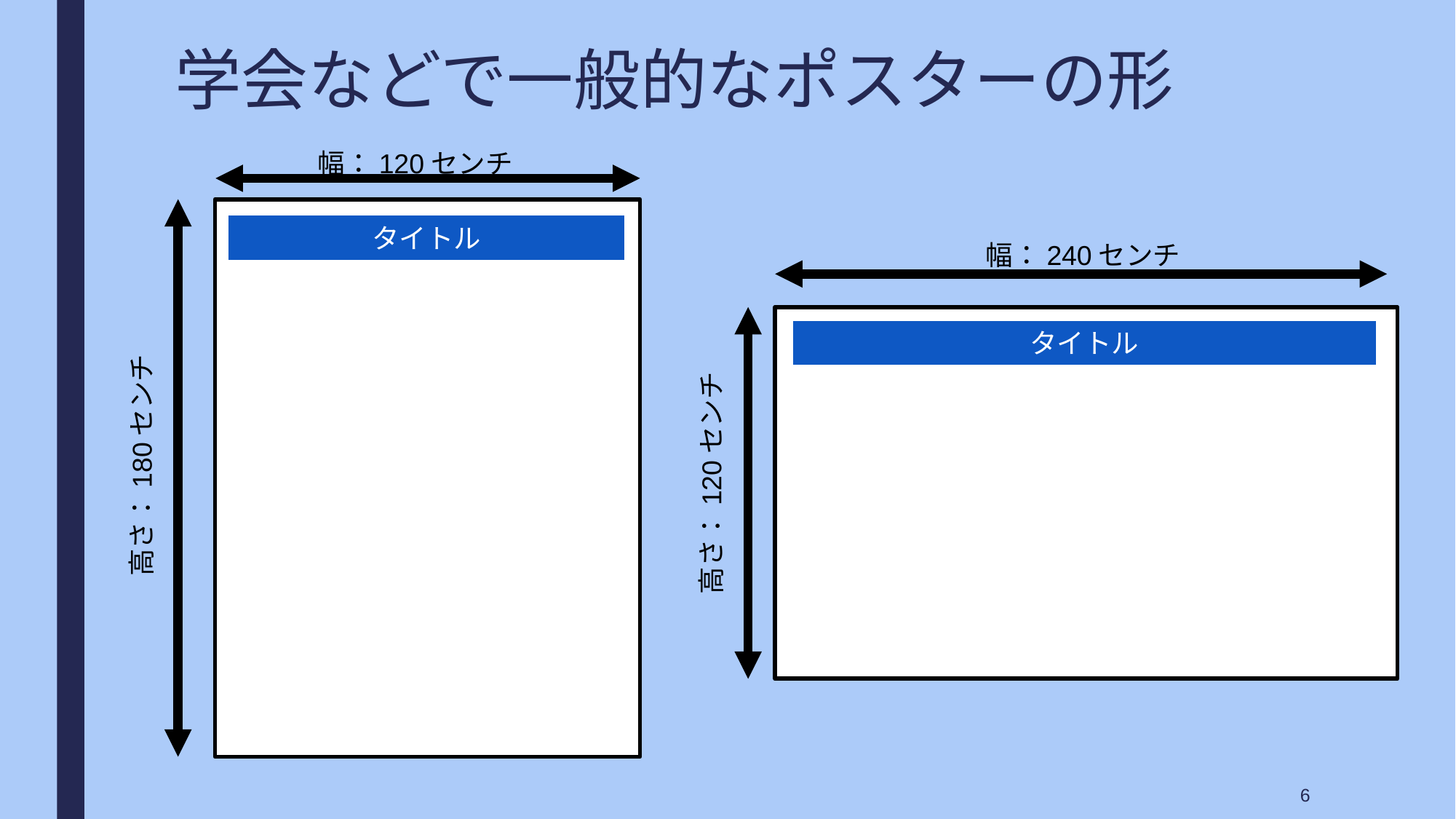

# 学会などで一般的なポスターの形
幅：120センチ

タイトル
高さ：180センチ
幅：240センチ

タイトル
高さ：120センチ
6